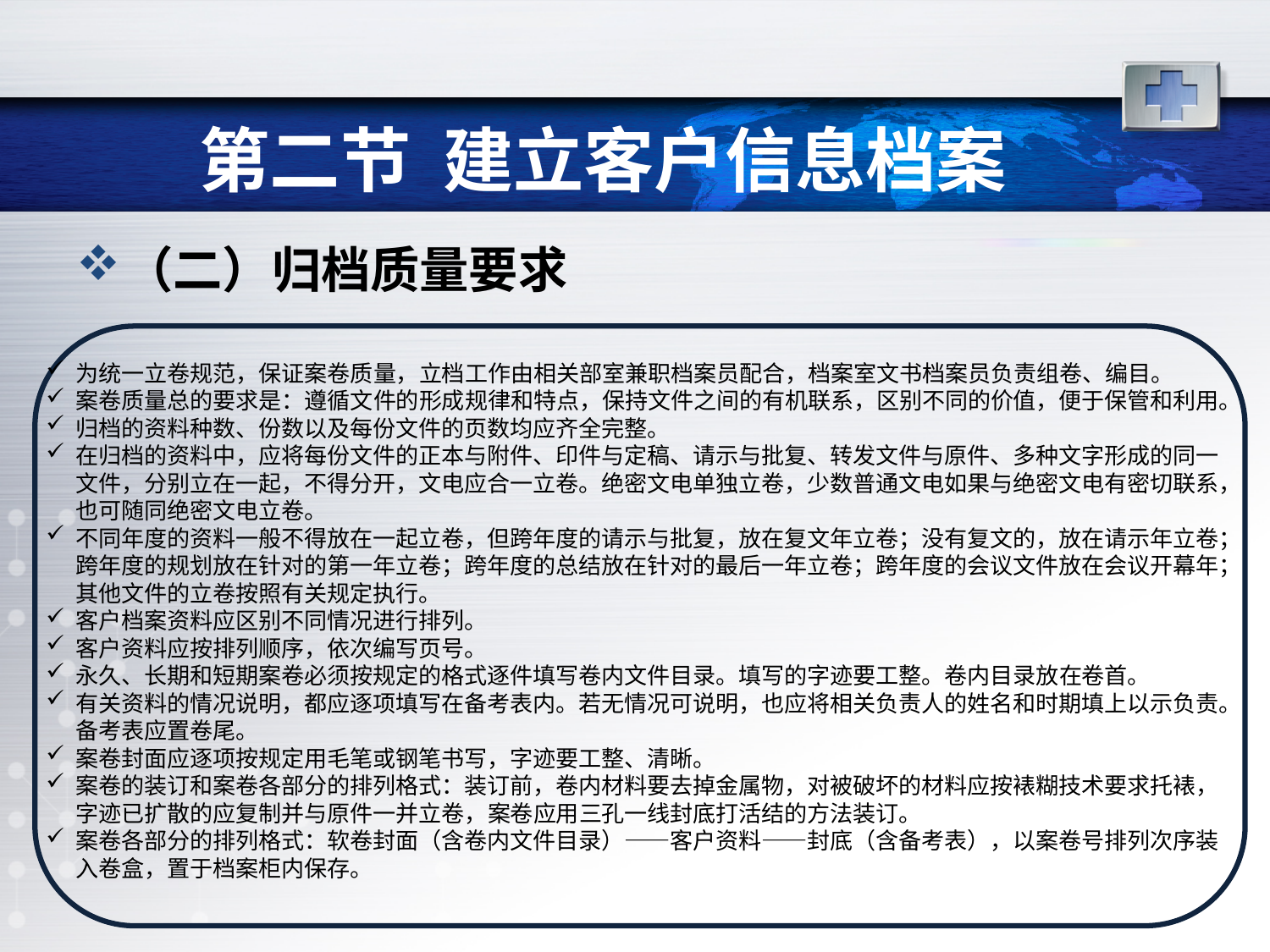

第二节  建立客户信息档案
（二）归档质量要求

为统一立卷规范，保证案卷质量，立档工作由相关部室兼职档案员配合，档案室文书档案员负责组卷、编目。
案卷质量总的要求是：遵循文件的形成规律和特点，保持文件之间的有机联系，区别不同的价值，便于保管和利用。
归档的资料种数、份数以及每份文件的页数均应齐全完整。
在归档的资料中，应将每份文件的正本与附件、印件与定稿、请示与批复、转发文件与原件、多种文字形成的同一文件，分别立在一起，不得分开，文电应合一立卷。绝密文电单独立卷，少数普通文电如果与绝密文电有密切联系，也可随同绝密文电立卷。
不同年度的资料一般不得放在一起立卷，但跨年度的请示与批复，放在复文年立卷；没有复文的，放在请示年立卷；跨年度的规划放在针对的第一年立卷；跨年度的总结放在针对的最后一年立卷；跨年度的会议文件放在会议开幕年；其他文件的立卷按照有关规定执行。
客户档案资料应区别不同情况进行排列。
客户资料应按排列顺序，依次编写页号。
永久、长期和短期案卷必须按规定的格式逐件填写卷内文件目录。填写的字迹要工整。卷内目录放在卷首。
有关资料的情况说明，都应逐项填写在备考表内。若无情况可说明，也应将相关负责人的姓名和时期填上以示负责。备考表应置卷尾。
案卷封面应逐项按规定用毛笔或钢笔书写，字迹要工整、清晰。
案卷的装订和案卷各部分的排列格式：装订前，卷内材料要去掉金属物，对被破坏的材料应按裱糊技术要求托裱，字迹已扩散的应复制并与原件一并立卷，案卷应用三孔一线封底打活结的方法装订。
案卷各部分的排列格式：软卷封面（含卷内文件目录）——客户资料——封底（含备考表），以案卷号排列次序装入卷盒，置于档案柜内保存。